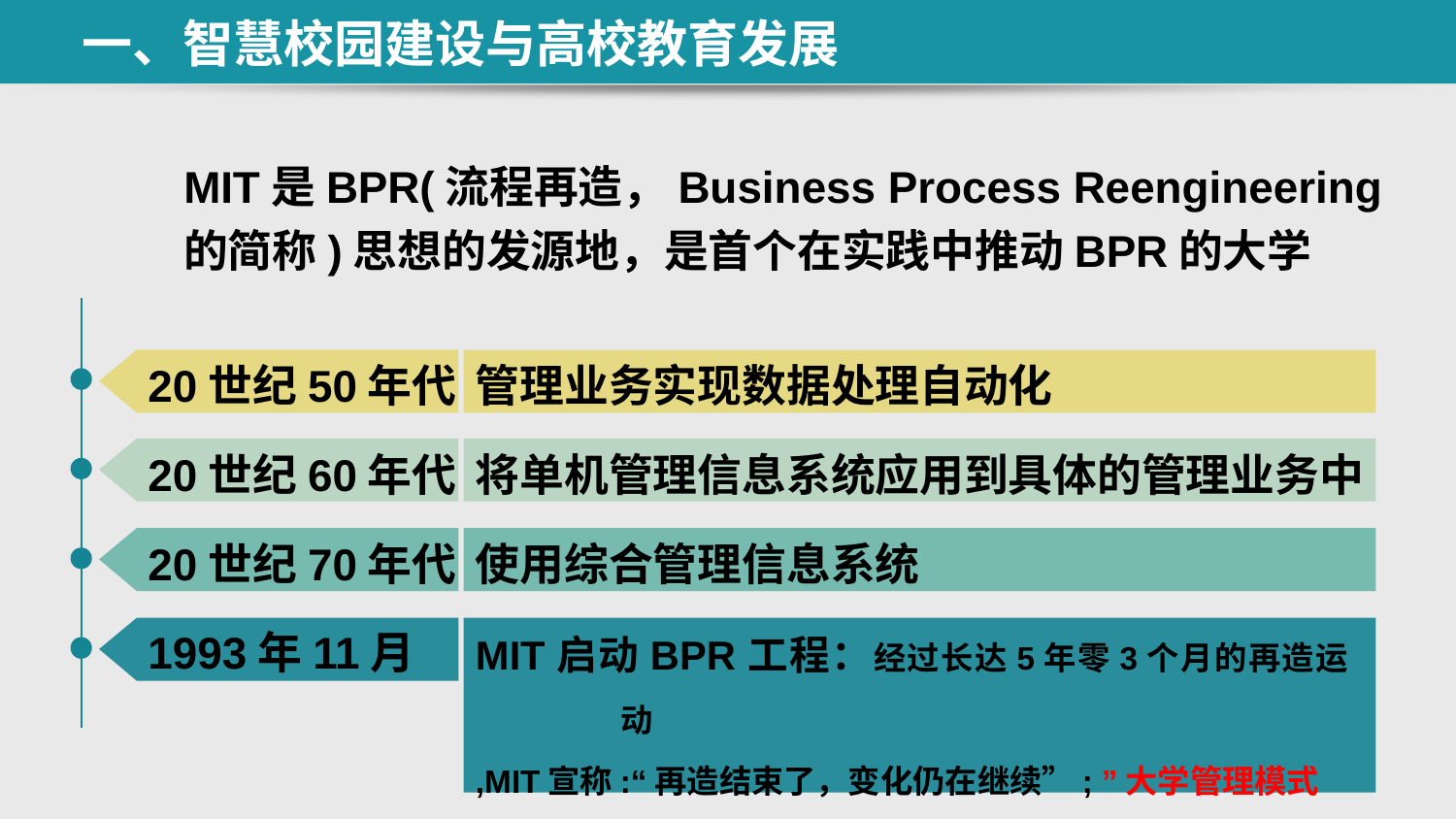

一、智慧校园建设与高校教育发展
MIT是BPR(流程再造，Business Process Reengineering
的简称)思想的发源地，是首个在实践中推动BPR的大学
20世纪50年代
管理业务实现数据处理自动化

20世纪60年代
将单机管理信息系统应用到具体的管理业务中

20世纪70年代
使用综合管理信息系统

1993年11月
MIT启动BPR工程：经过长达5年零3个月的再造运动
,MIT宣称:“再造结束了，变化仍在继续”; ”大学管理模式
从工业时代向信息时代的彻底变革”。